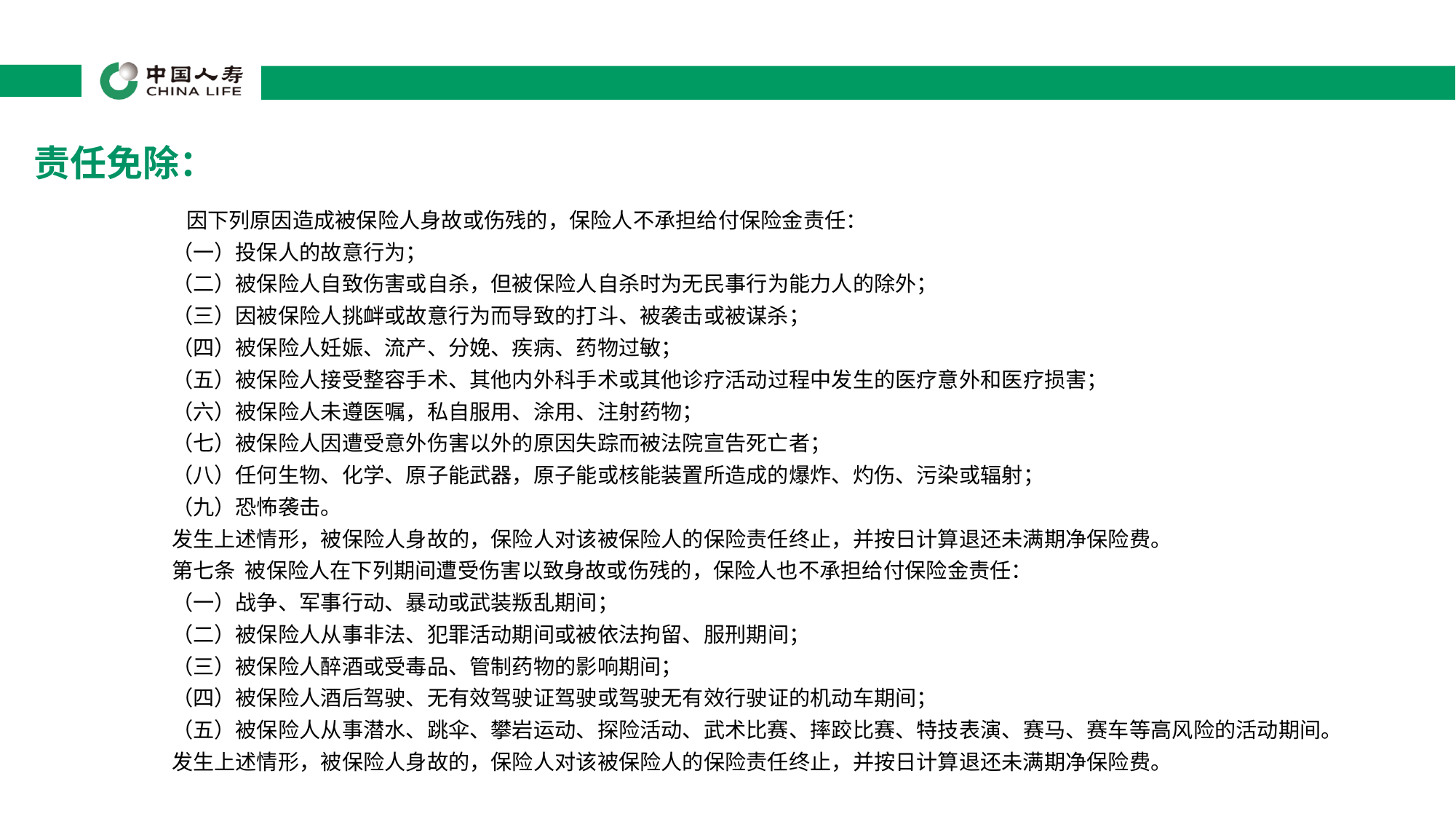

# 责任免除：
  因下列原因造成被保险人身故或伤残的，保险人不承担给付保险金责任：
（一）投保人的故意行为；
（二）被保险人自致伤害或自杀，但被保险人自杀时为无民事行为能力人的除外；
（三）因被保险人挑衅或故意行为而导致的打斗、被袭击或被谋杀；
（四）被保险人妊娠、流产、分娩、疾病、药物过敏；
（五）被保险人接受整容手术、其他内外科手术或其他诊疗活动过程中发生的医疗意外和医疗损害；
（六）被保险人未遵医嘱，私自服用、涂用、注射药物；
（七）被保险人因遭受意外伤害以外的原因失踪而被法院宣告死亡者；
（八）任何生物、化学、原子能武器，原子能或核能装置所造成的爆炸、灼伤、污染或辐射；
（九）恐怖袭击。
发生上述情形，被保险人身故的，保险人对该被保险人的保险责任终止，并按日计算退还未满期净保险费。
第七条  被保险人在下列期间遭受伤害以致身故或伤残的，保险人也不承担给付保险金责任：
（一）战争、军事行动、暴动或武装叛乱期间；
（二）被保险人从事非法、犯罪活动期间或被依法拘留、服刑期间；
（三）被保险人醉酒或受毒品、管制药物的影响期间；
（四）被保险人酒后驾驶、无有效驾驶证驾驶或驾驶无有效行驶证的机动车期间；
（五）被保险人从事潜水、跳伞、攀岩运动、探险活动、武术比赛、摔跤比赛、特技表演、赛马、赛车等高风险的活动期间。
发生上述情形，被保险人身故的，保险人对该被保险人的保险责任终止，并按日计算退还未满期净保险费。